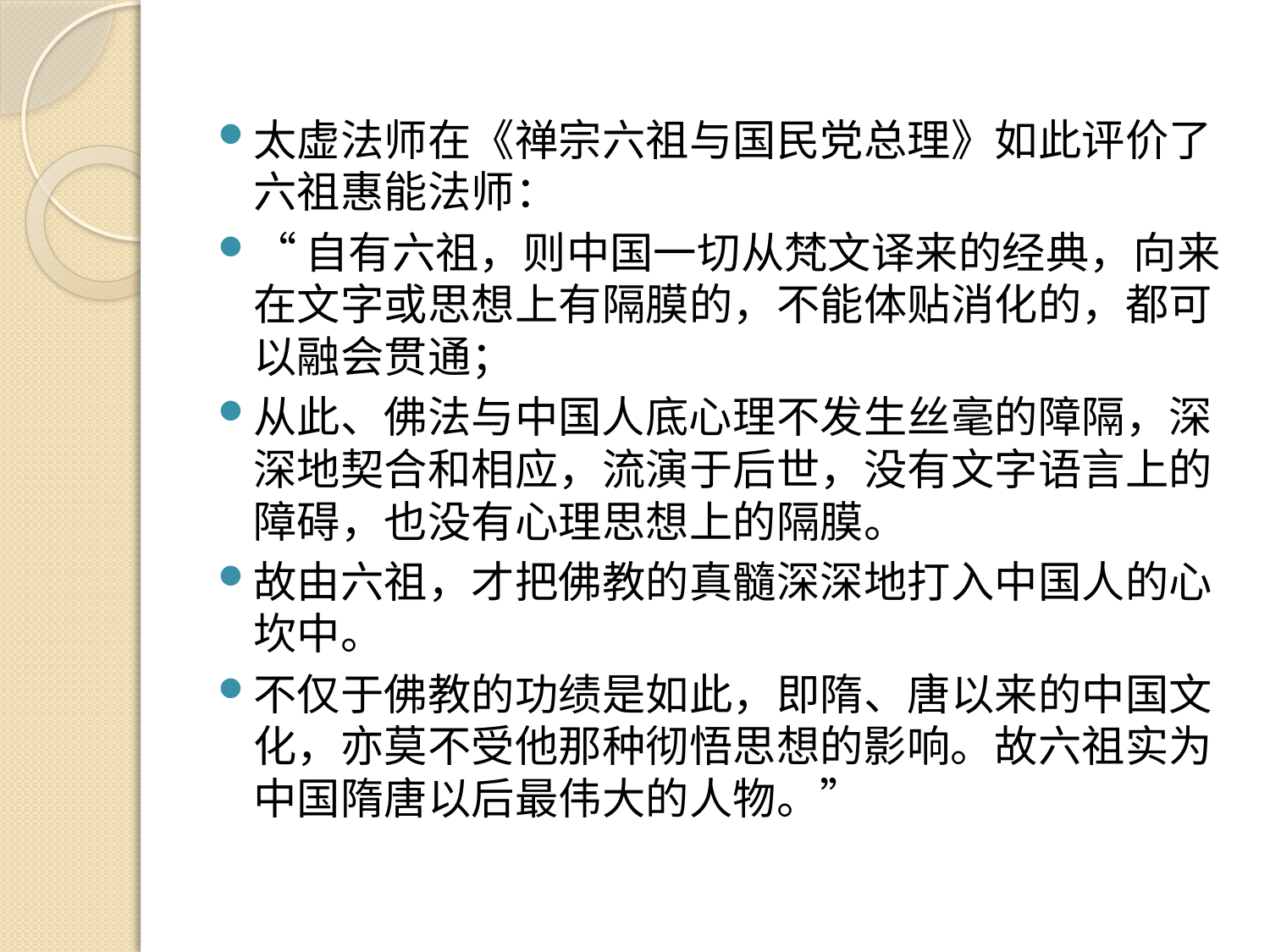

太虚法师在《禅宗六祖与国民党总理》如此评价了六祖惠能法师：
“自有六祖，则中国一切从梵文译来的经典，向来在文字或思想上有隔膜的，不能体贴消化的，都可以融会贯通；
从此、佛法与中国人底心理不发生丝毫的障隔，深深地契合和相应，流演于后世，没有文字语言上的障碍，也没有心理思想上的隔膜。
故由六祖，才把佛教的真髓深深地打入中国人的心坎中。
不仅于佛教的功绩是如此，即隋、唐以来的中国文化，亦莫不受他那种彻悟思想的影响。故六祖实为中国隋唐以后最伟大的人物。”